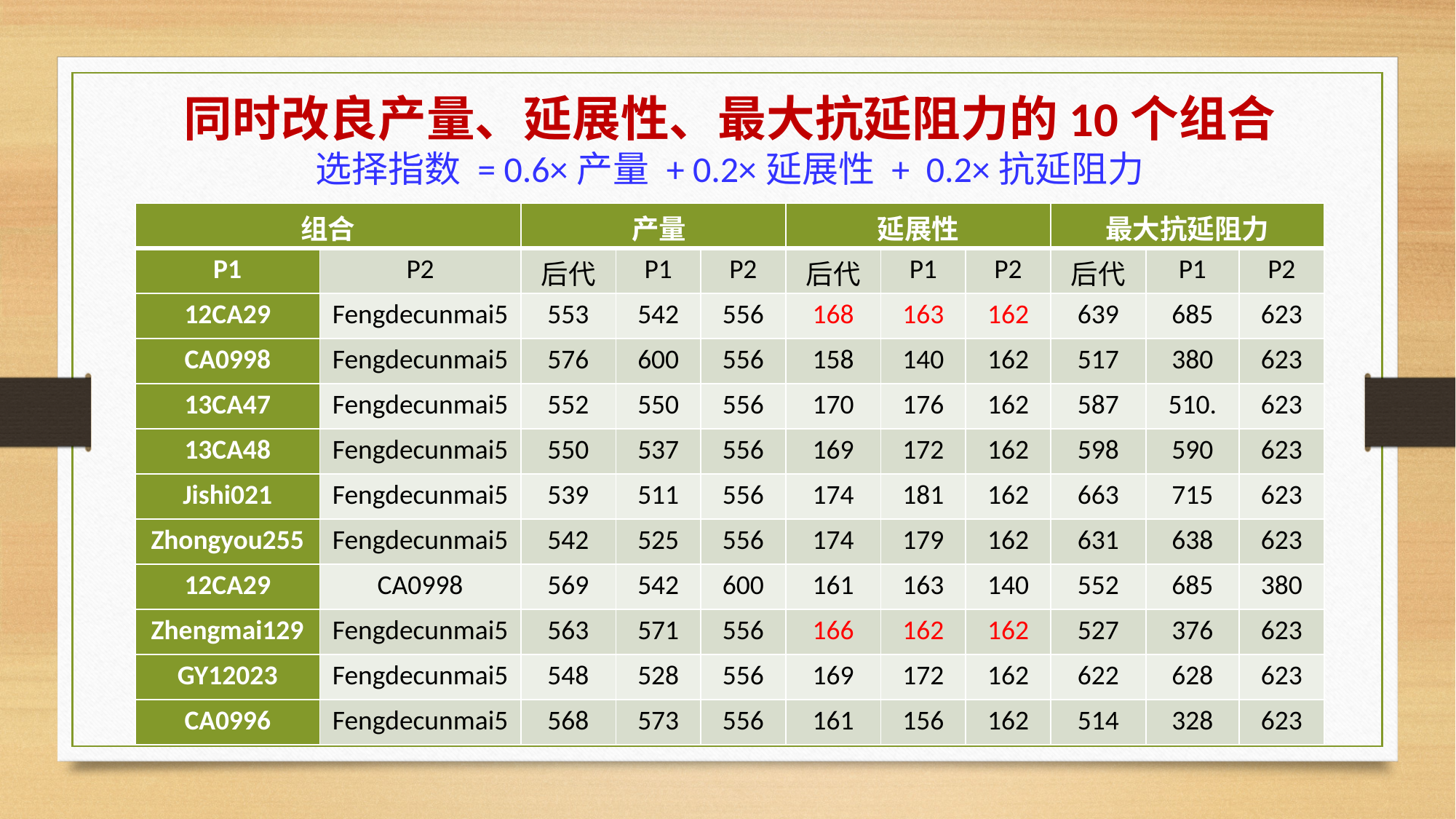

# 同时改良产量、延展性、最大抗延阻力的10个组合 选择指数 = 0.6×产量 + 0.2×延展性 +  0.2×抗延阻力
| 组合 |  | 产量 |  |  | 延展性 |  |  | 最大抗延阻力 |  |  |
| --- | --- | --- | --- | --- | --- | --- | --- | --- | --- | --- |
| P1 | P2 | 后代 | P1 | P2 | 后代 | P1 | P2 | 后代 | P1 | P2 |
| 12CA29 | Fengdecunmai5 | 553 | 542 | 556 | 168 | 163 | 162 | 639 | 685 | 623 |
| CA0998 | Fengdecunmai5 | 576 | 600 | 556 | 158 | 140 | 162 | 517 | 380 | 623 |
| 13CA47 | Fengdecunmai5 | 552 | 550 | 556 | 170 | 176 | 162 | 587 | 510. | 623 |
| 13CA48 | Fengdecunmai5 | 550 | 537 | 556 | 169 | 172 | 162 | 598 | 590 | 623 |
| Jishi021 | Fengdecunmai5 | 539 | 511 | 556 | 174 | 181 | 162 | 663 | 715 | 623 |
| Zhongyou255 | Fengdecunmai5 | 542 | 525 | 556 | 174 | 179 | 162 | 631 | 638 | 623 |
| 12CA29 | CA0998 | 569 | 542 | 600 | 161 | 163 | 140 | 552 | 685 | 380 |
| Zhengmai129 | Fengdecunmai5 | 563 | 571 | 556 | 166 | 162 | 162 | 527 | 376 | 623 |
| GY12023 | Fengdecunmai5 | 548 | 528 | 556 | 169 | 172 | 162 | 622 | 628 | 623 |
| CA0996 | Fengdecunmai5 | 568 | 573 | 556 | 161 | 156 | 162 | 514 | 328 | 623 |